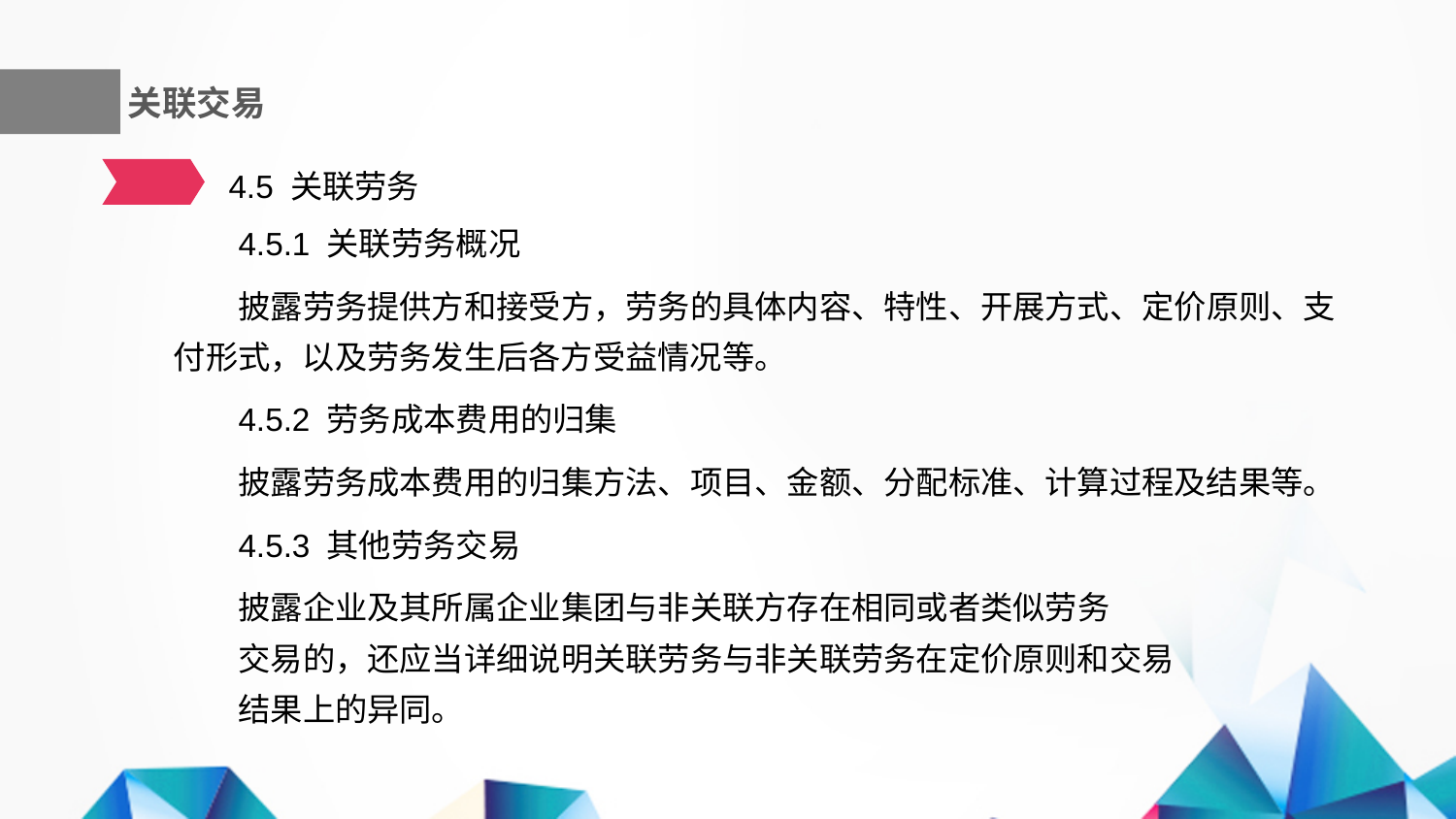

关联交易

4.5 关联劳务
4.5.1 关联劳务概况
披露劳务提供方和接受方，劳务的具体内容、特性、开展方式、定价原则、支付形式，以及劳务发生后各方受益情况等。
4.5.2 劳务成本费用的归集
披露劳务成本费用的归集方法、项目、金额、分配标准、计算过程及结果等。
4.5.3 其他劳务交易
披露企业及其所属企业集团与非关联方存在相同或者类似劳务
交易的，还应当详细说明关联劳务与非关联劳务在定价原则和交易
结果上的异同。